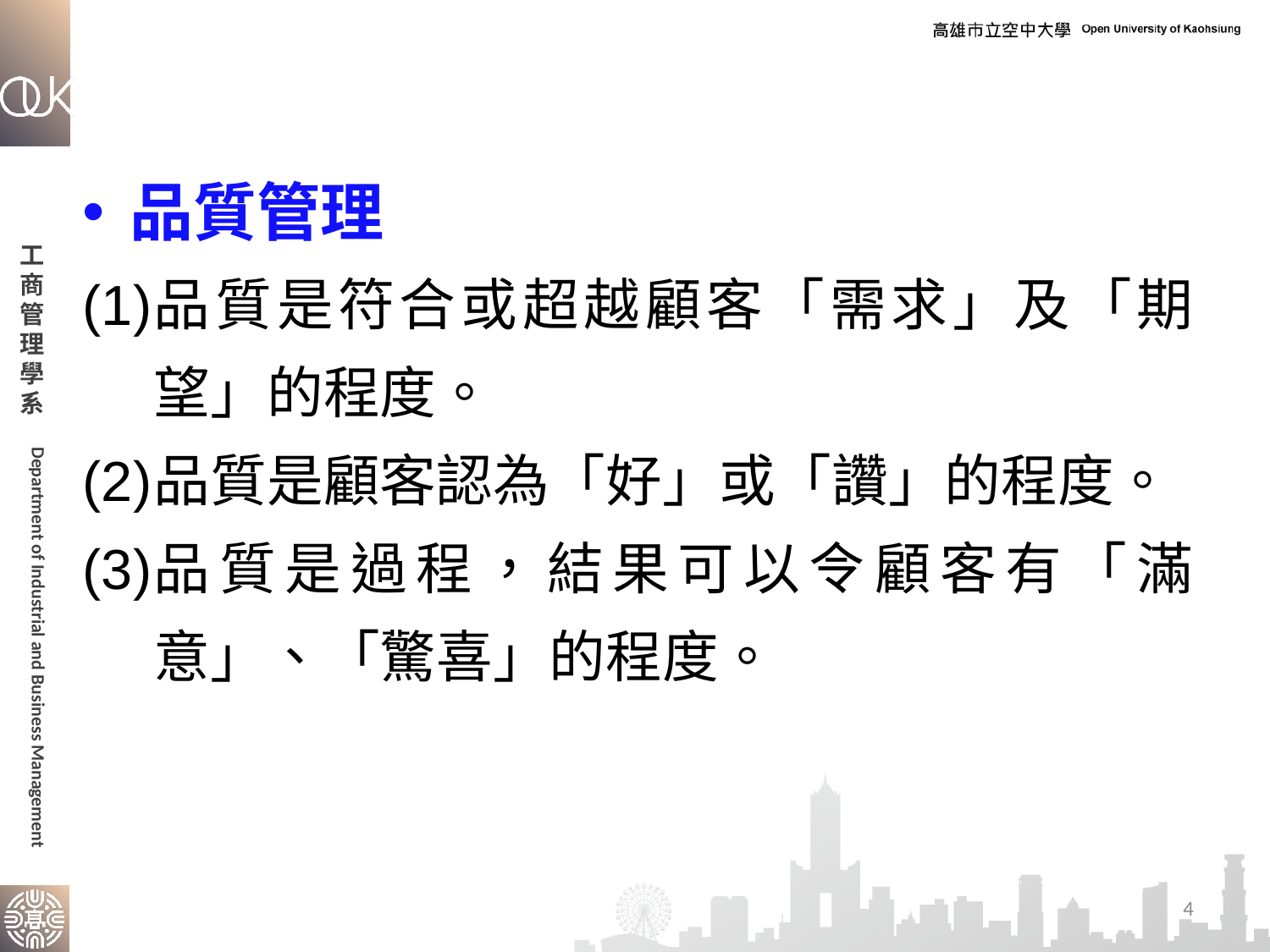

#
品質管理
品質是符合或超越顧客「需求」及「期望」的程度。
品質是顧客認為「好」或「讚」的程度。
品質是過程，結果可以令顧客有「滿意」、「驚喜」的程度。

4